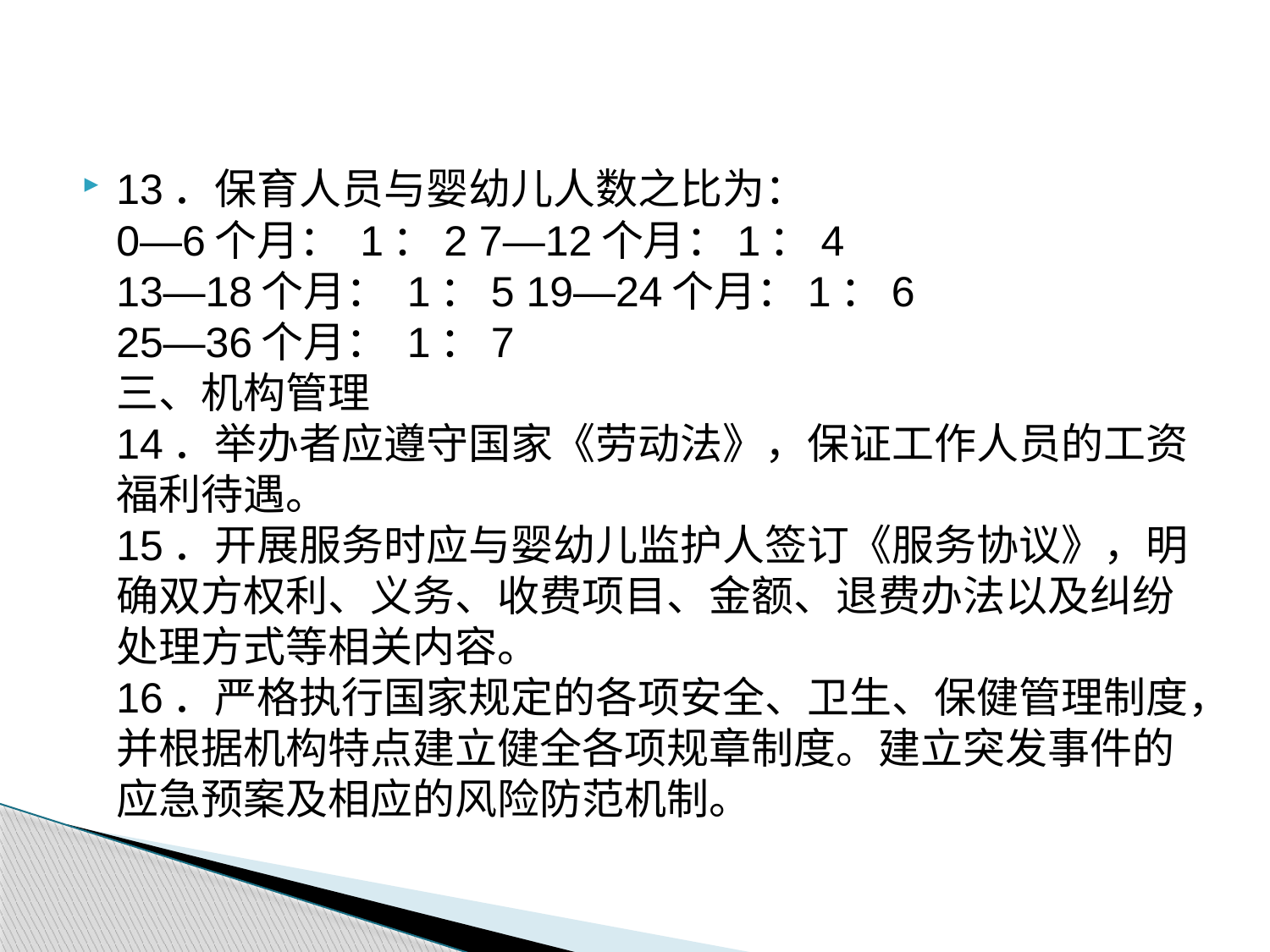

#
13．保育人员与婴幼儿人数之比为： 
0—6个月： 1：2 7—12个月：1：4 
13—18个月： 1：5 19—24个月：1：6 
25—36个月： 1：7 
三、机构管理 
14．举办者应遵守国家《劳动法》，保证工作人员的工资福利待遇。 
15．开展服务时应与婴幼儿监护人签订《服务协议》，明确双方权利、义务、收费项目、金额、退费办法以及纠纷处理方式等相关内容。 
16．严格执行国家规定的各项安全、卫生、保健管理制度，并根据机构特点建立健全各项规章制度。建立突发事件的应急预案及相应的风险防范机制。